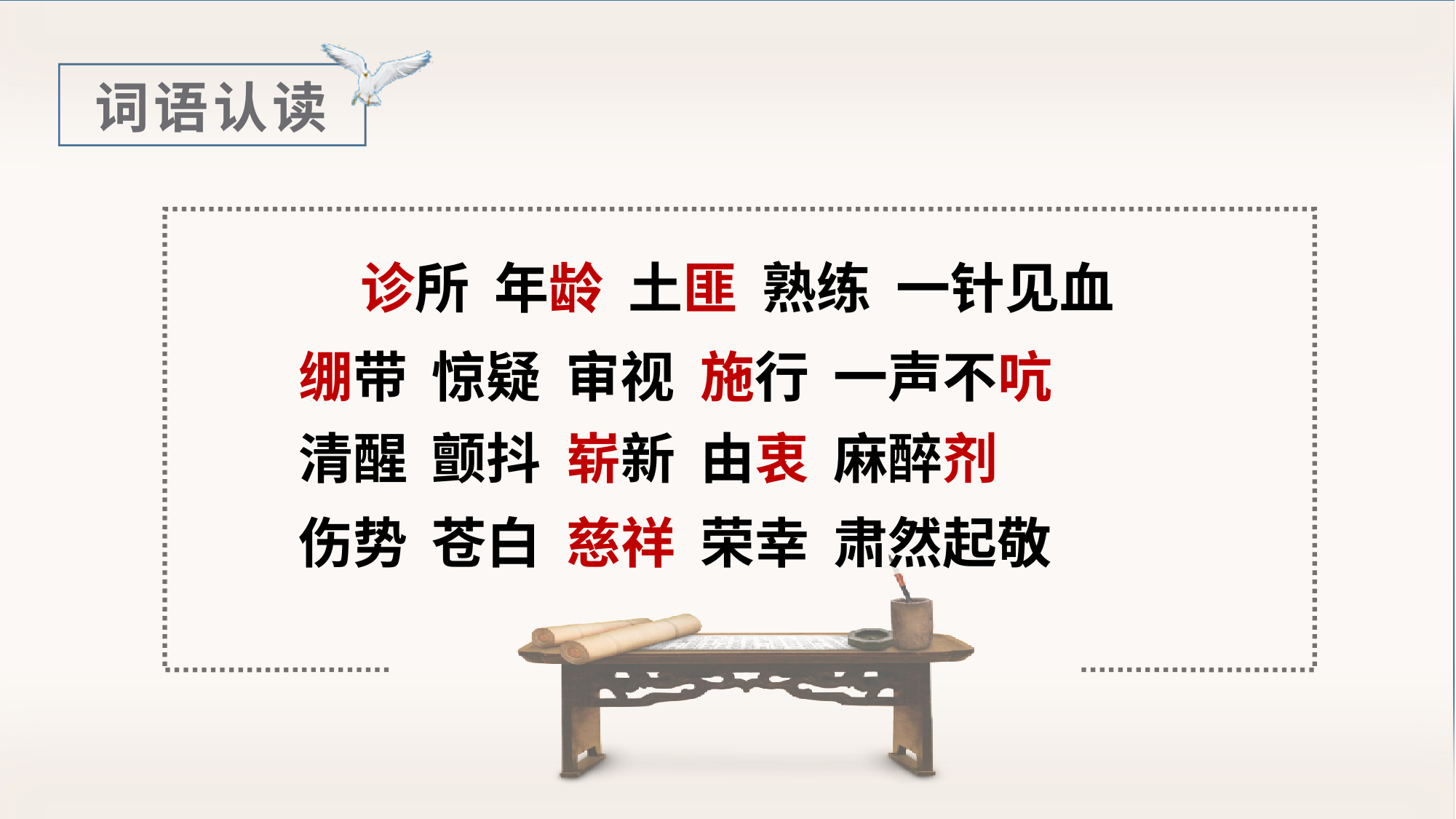

词语认读

诊所  年龄  土匪  熟练  一针见血
绷带  惊疑  审视  施行  一声不吭
清醒  颤抖  崭新  由衷  麻醉剂
伤势  苍白  慈祥  荣幸  肃然起敬